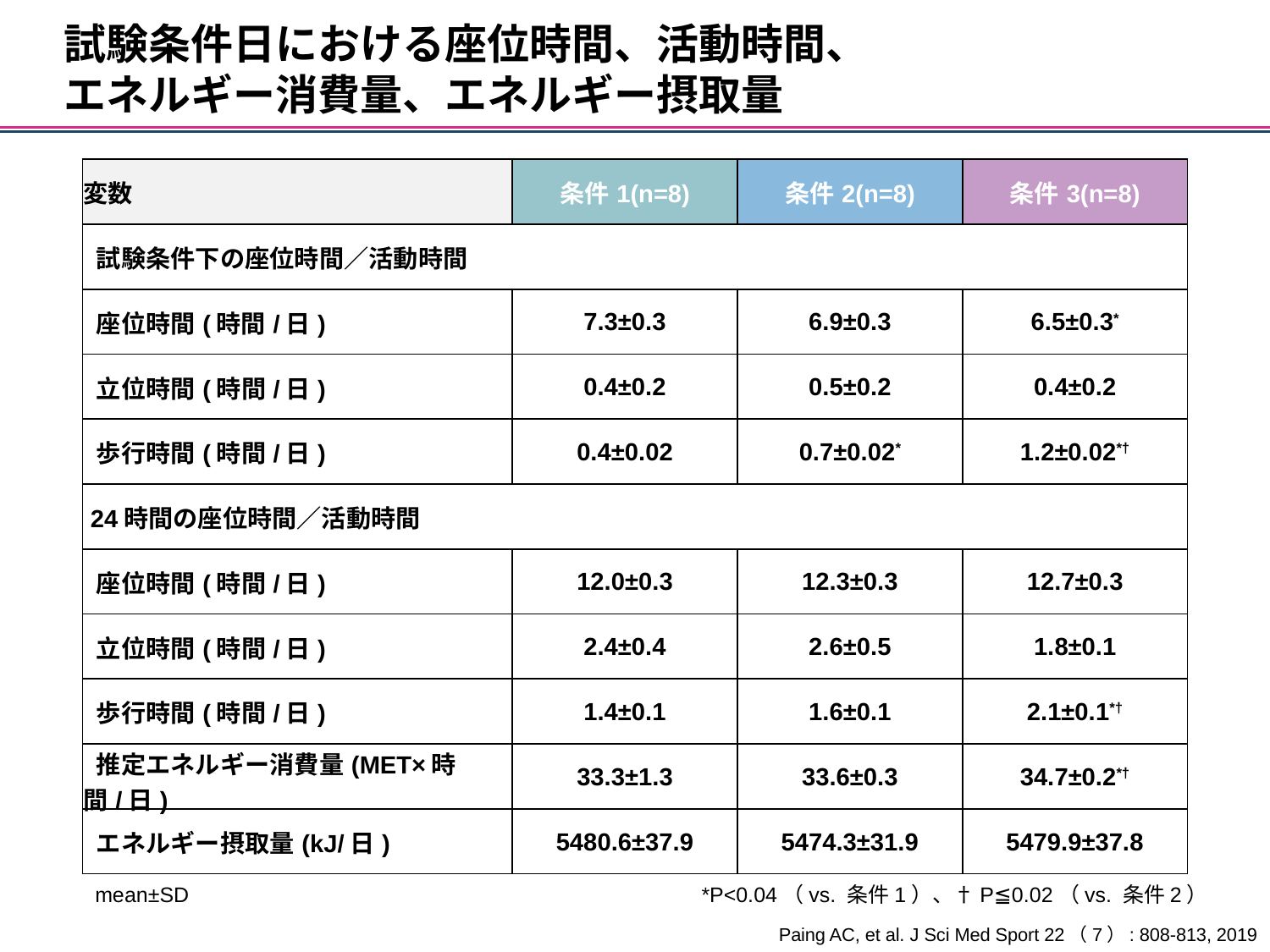

試験条件日における座位時間、活動時間、
エネルギー消費量、エネルギー摂取量
| 変数 | 条件1(n=8) | 条件2(n=8) | 条件3(n=8) |
| --- | --- | --- | --- |
| 試験条件下の座位時間／活動時間 |  |  |  |
| 座位時間(時間/日) | 7.3±0.3 | 6.9±0.3 | 6.5±0.3\* |
| 立位時間(時間/日) | 0.4±0.2 | 0.5±0.2 | 0.4±0.2 |
| 歩行時間(時間/日) | 0.4±0.02 | 0.7±0.02\* | 1.2±0.02\*† |
| 24時間の座位時間／活動時間 |  |  |  |
| 座位時間(時間/日) | 12.0±0.3 | 12.3±0.3 | 12.7±0.3 |
| 立位時間(時間/日) | 2.4±0.4 | 2.6±0.5 | 1.8±0.1 |
| 歩行時間(時間/日) | 1.4±0.1 | 1.6±0.1 | 2.1±0.1\*† |
| 推定エネルギー消費量(MET×時間/日) | 33.3±1.3 | 33.6±0.3 | 34.7±0.2\*† |
| エネルギー摂取量(kJ/日) | 5480.6±37.9 | 5474.3±31.9 | 5479.9±37.8 |
mean±SD
*P<0.04（vs. 条件1）、†P≦0.02（vs. 条件2）
Paing AC, et al. J Sci Med Sport 22（7）: 808-813, 2019